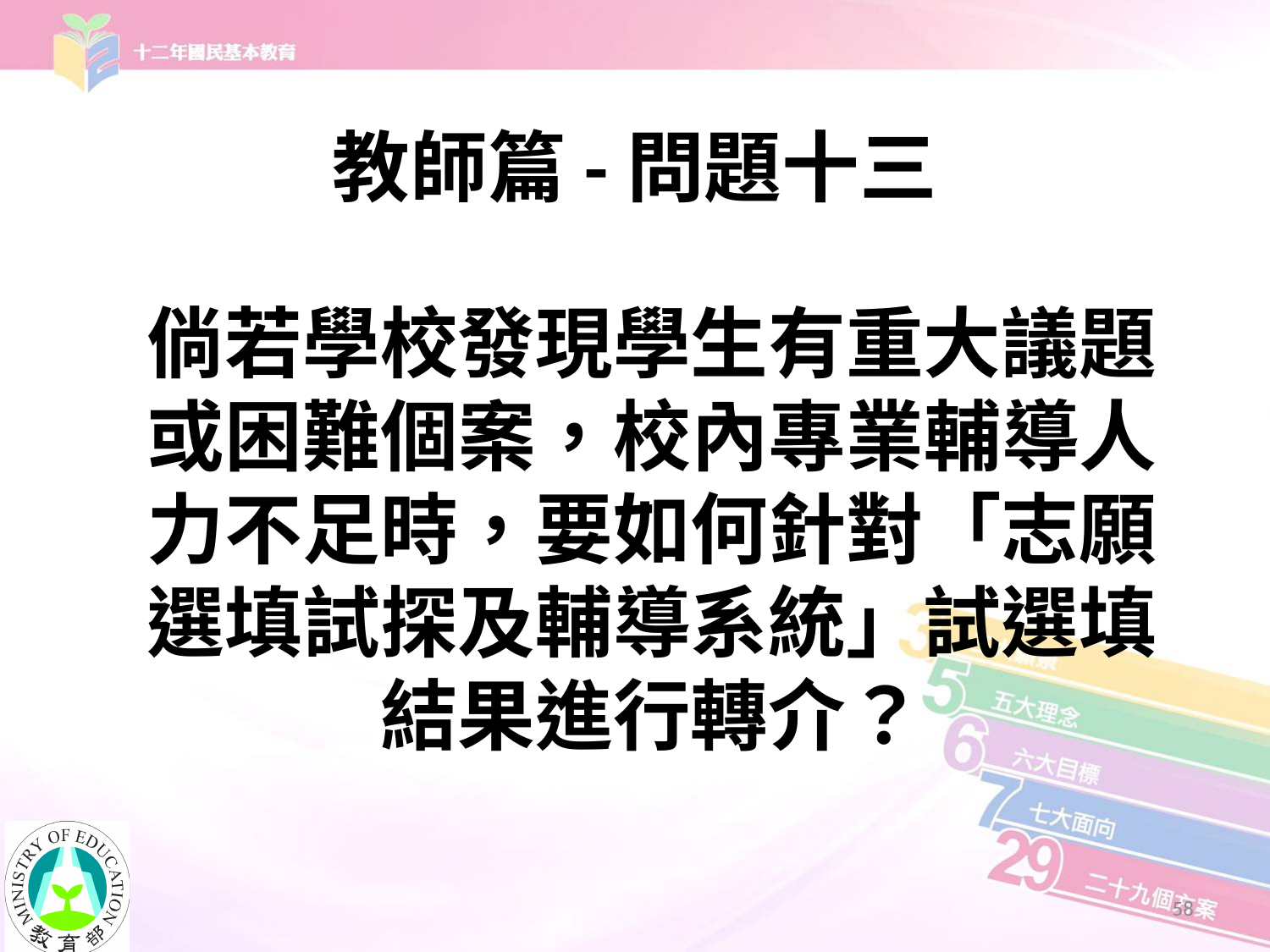

# 教師篇-問題十三
	倘若學校發現學生有重大議題或困難個案，校內專業輔導人力不足時，要如何針對「志願選填試探及輔導系統」試選填結果進行轉介？
58